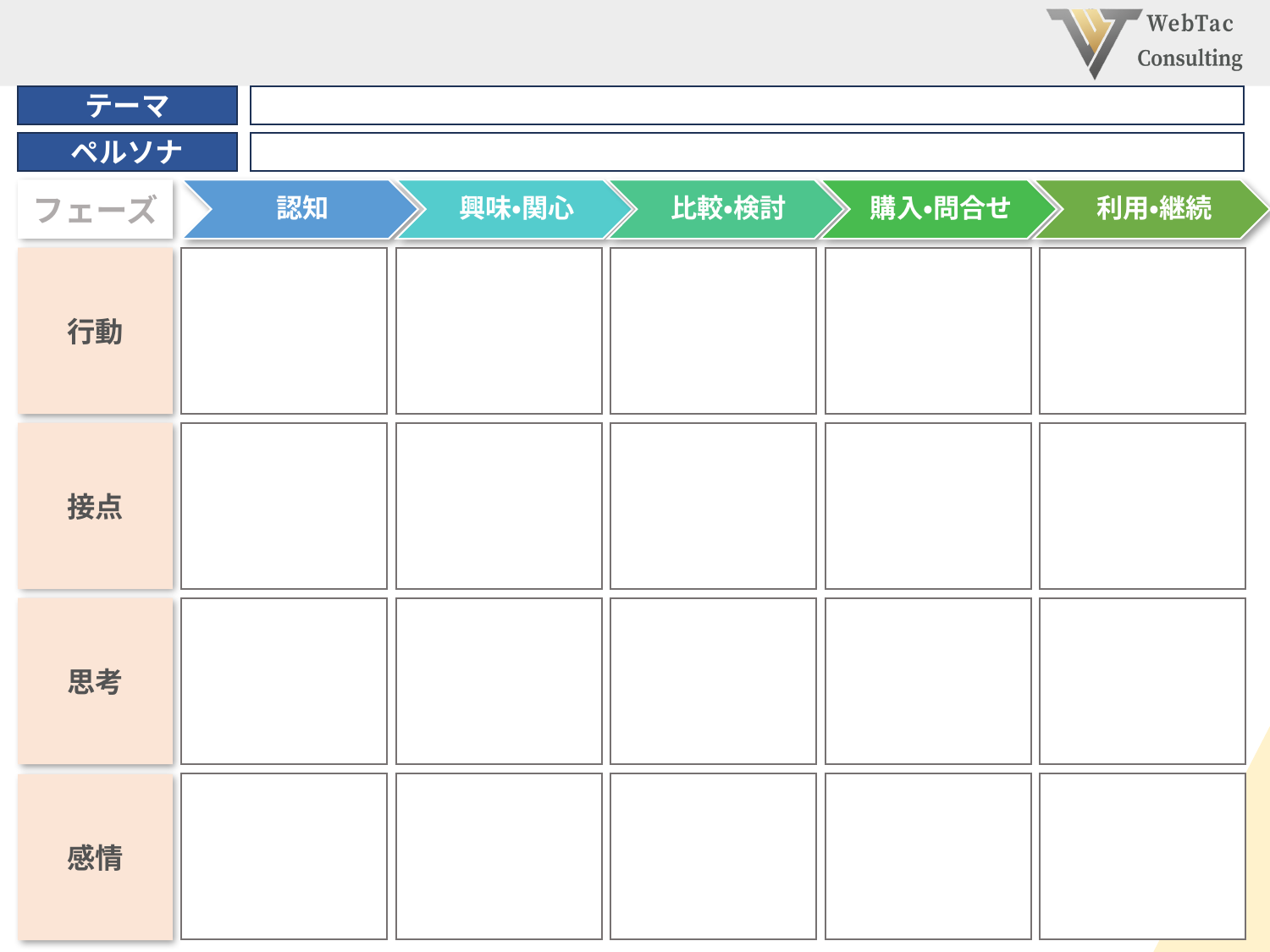

テーマ

ペルソナ

フェーズ
認知
興味・関心
比較・検討
購入・問合せ
利用・継続
行動

接点

思考

感情